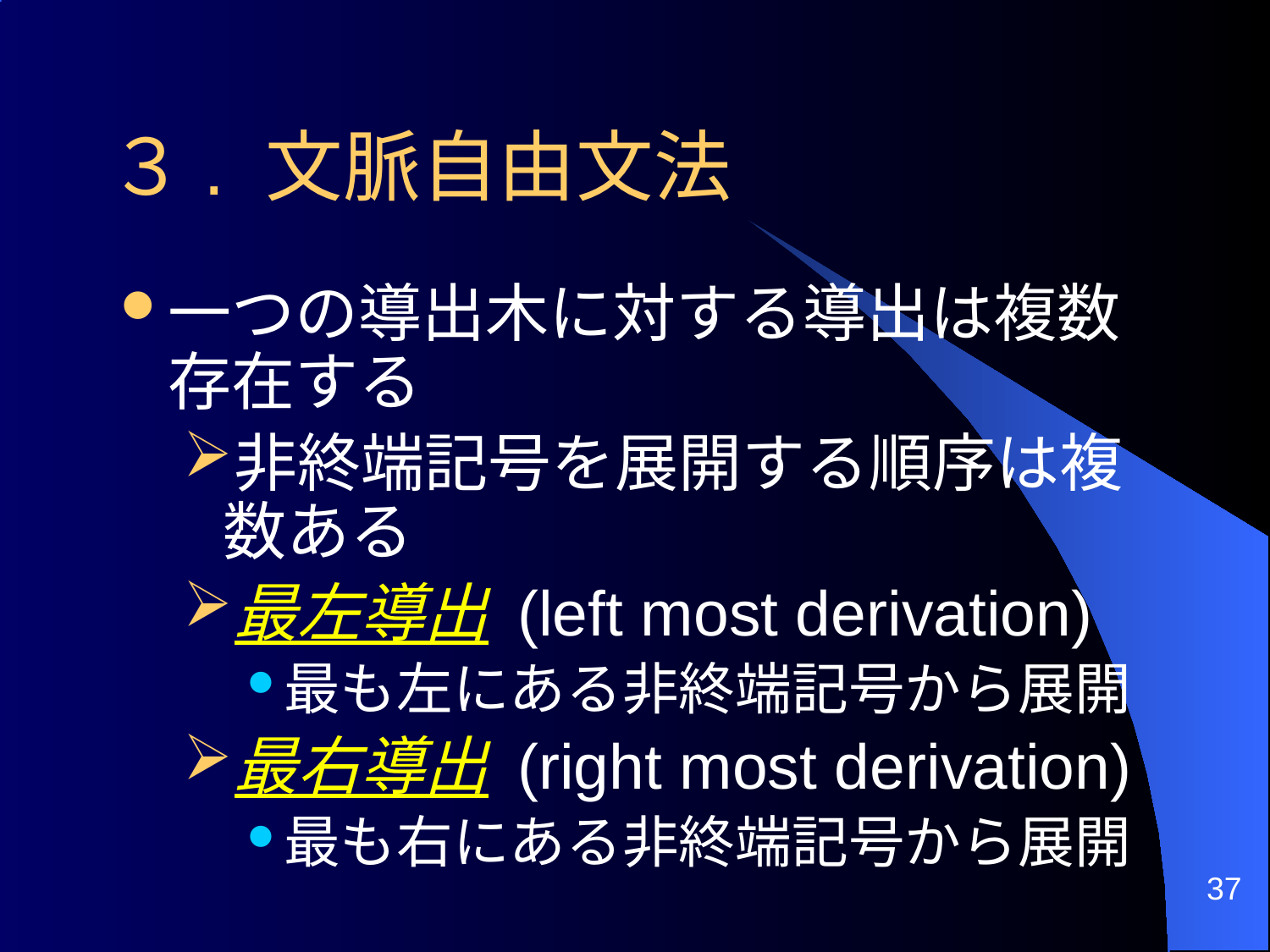

# ３. 文脈自由文法
一つの導出木に対する導出は複数存在する
非終端記号を展開する順序は複数ある
最左導出 (left most derivation)
最も左にある非終端記号から展開
最右導出 (right most derivation)
最も右にある非終端記号から展開
37